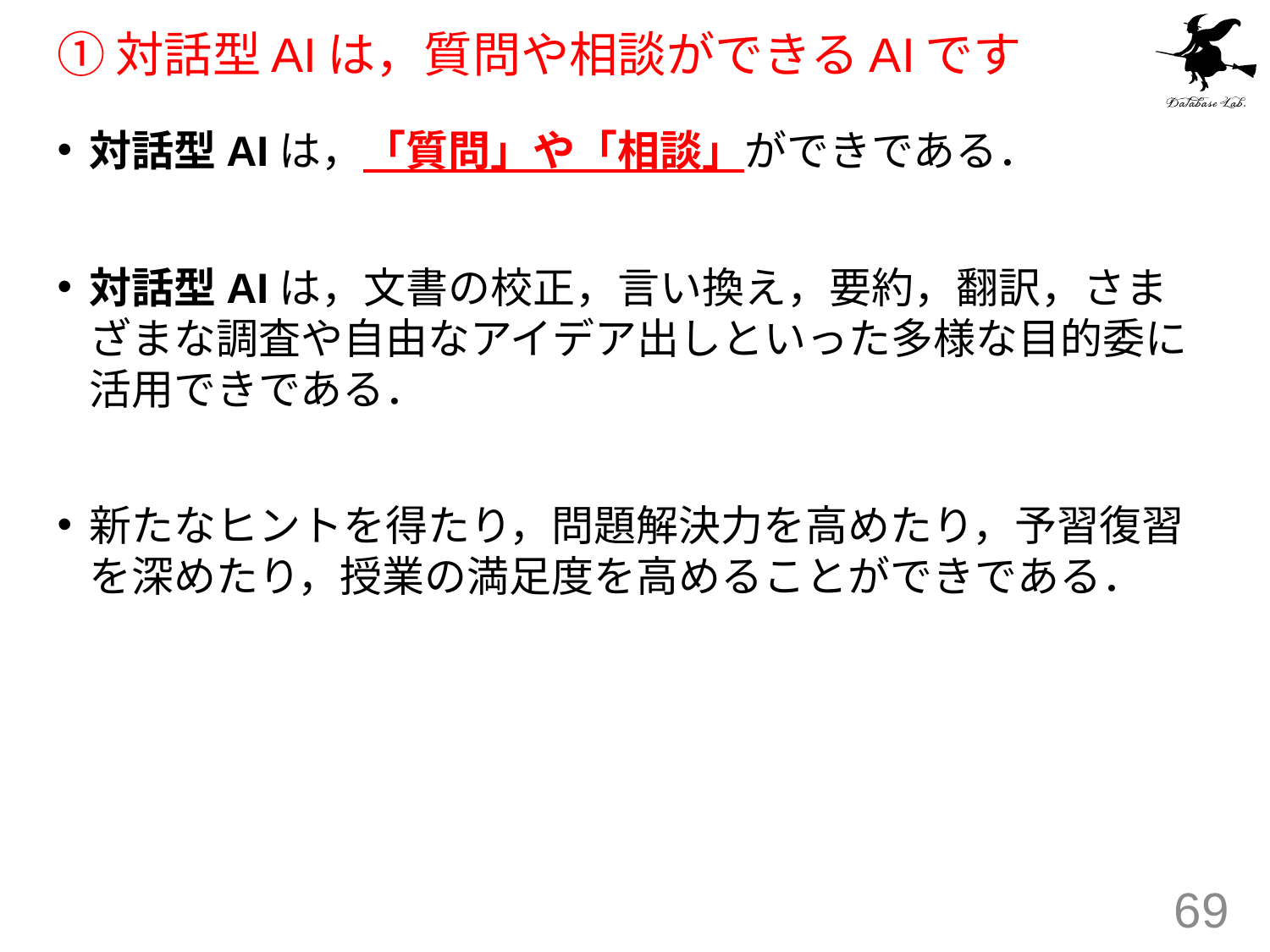

# ①対話型AIは，質問や相談ができるAIです
対話型AIは，「質問」や「相談」ができである．

対話型AIは，文書の校正，言い換え，要約，翻訳，さまざまな調査や自由なアイデア出しといった多様な目的委に活用できである．

新たなヒントを得たり，問題解決力を高めたり，予習復習を深めたり，授業の満足度を高めることができである．
69